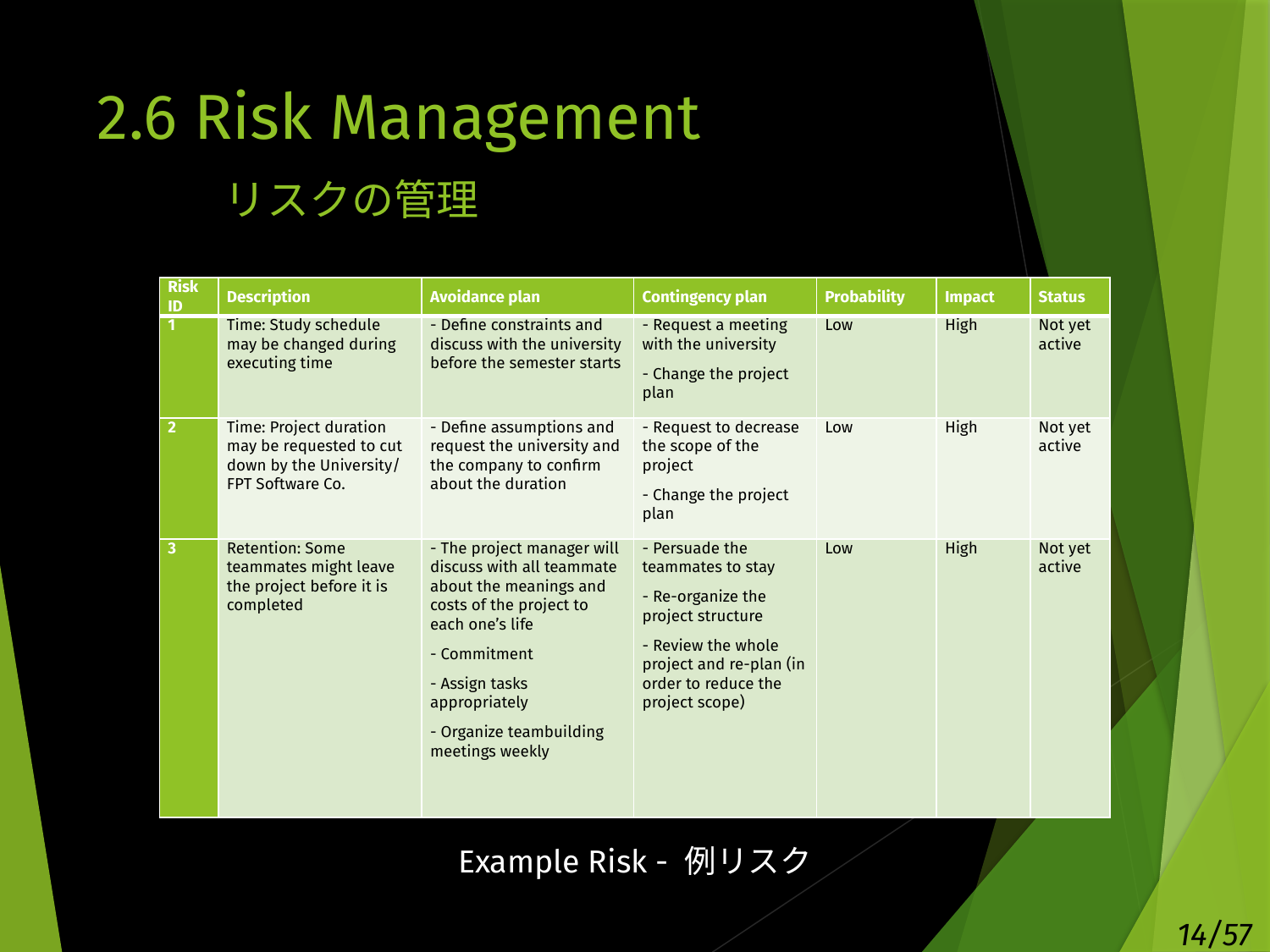

# 2.6 Risk Management リスクの管理
| Risk ID | Description | Avoidance plan | Contingency plan | Probability | Impact | Status |
| --- | --- | --- | --- | --- | --- | --- |
| 1 | Time: Study schedule may be changed during executing time | - Define constraints and discuss with the university before the semester starts | - Request a meeting with the university - Change the project plan | Low | High | Not yet active |
| 2 | Time: Project duration may be requested to cut down by the University/ FPT Software Co. | - Define assumptions and request the university and the company to confirm about the duration | - Request to decrease the scope of the project - Change the project plan | Low | High | Not yet active |
| 3 | Retention: Some teammates might leave the project before it is completed | - The project manager will discuss with all teammate about the meanings and costs of the project to each one’s life - Commitment - Assign tasks appropriately - Organize teambuilding meetings weekly | - Persuade the teammates to stay - Re-organize the project structure - Review the whole project and re-plan (in order to reduce the project scope) | Low | High | Not yet active |
Example Risk - 例リスク
14/57